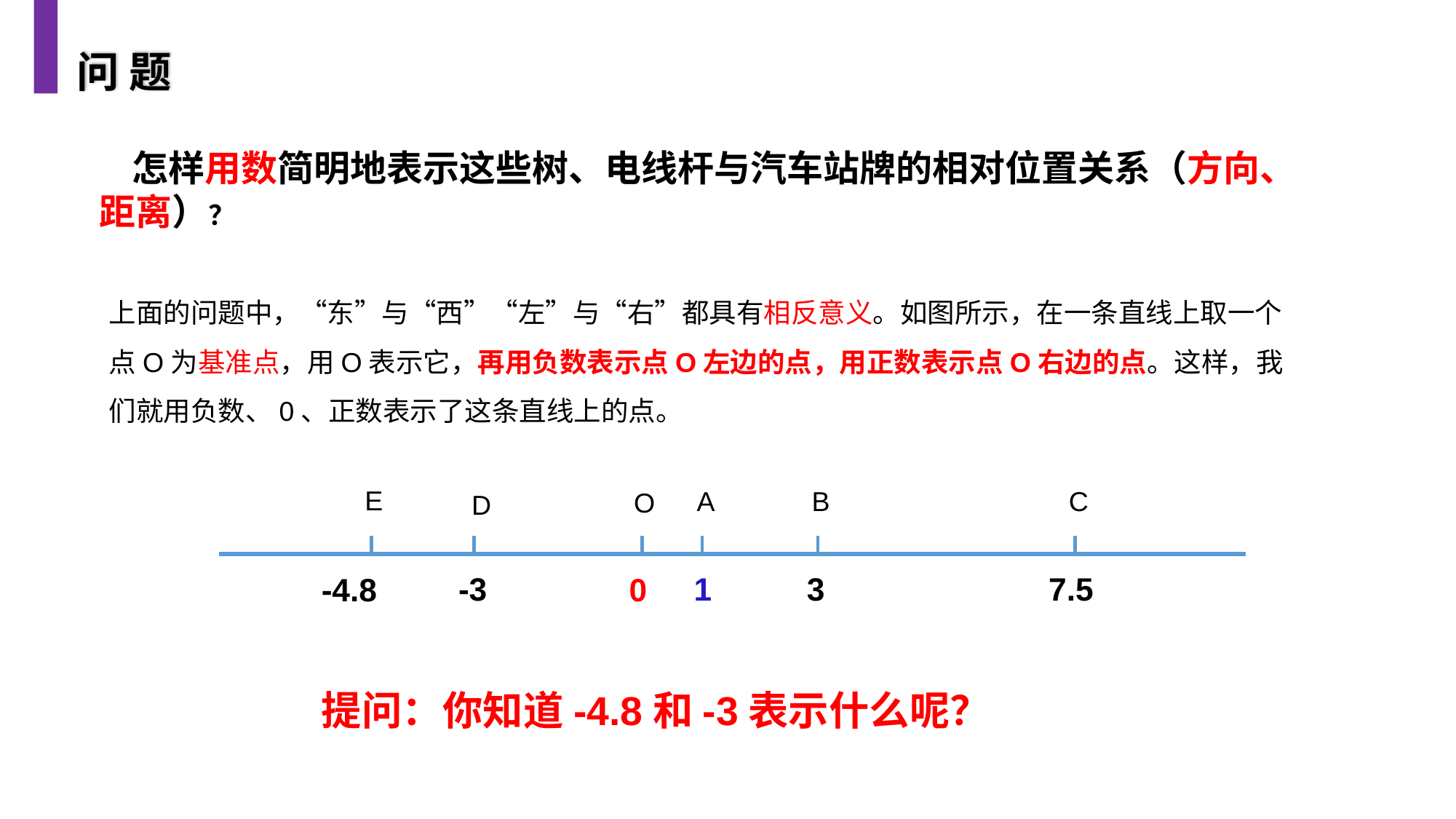

问 题
   怎样用数简明地表示这些树、电线杆与汽车站牌的相对位置关系（方向、距离）？
上面的问题中，“东”与“西”“左”与“右”都具有相反意义。如图所示，在一条直线上取一个点O为基准点，用O表示它，再用负数表示点O左边的点，用正数表示点O右边的点。这样，我们就用负数、0、正数表示了这条直线上的点。
E
A
B
C
O
D
3
-3
7.5
1
-4.8
0
提问：你知道-4.8和-3表示什么呢？